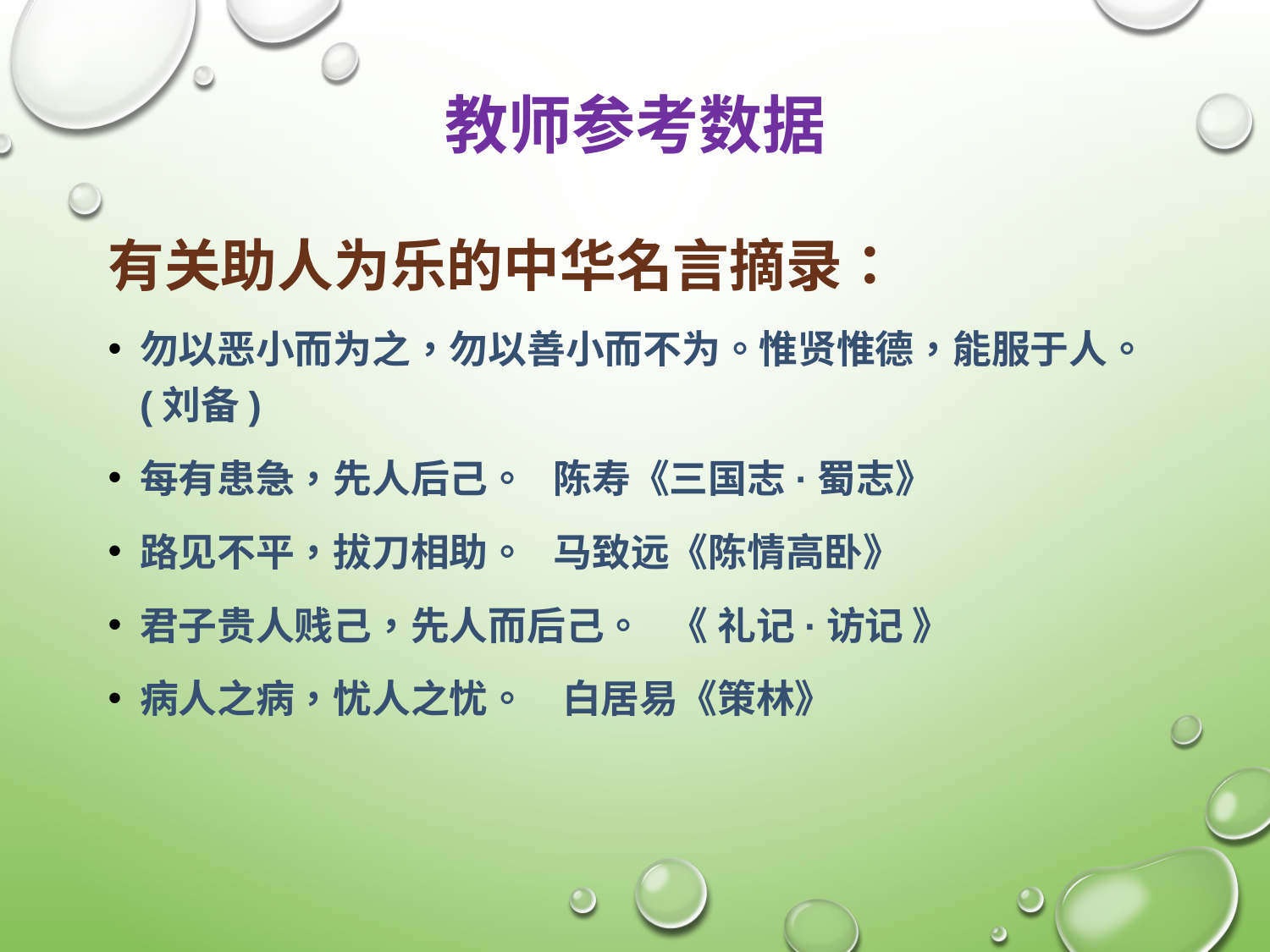

# 教师参考数据
有关助人为乐的中华名言摘录：
勿以恶小而为之，勿以善小而不为。惟贤惟德，能服于人。(刘备)
每有患急，先人后己。   陈寿《三国志·蜀志》
路见不平，拔刀相助。   马致远《陈情高卧》
君子贵人贱己，先人而后己。   《 礼记·访记 》
病人之病，忧人之忧。    白居易《策林》